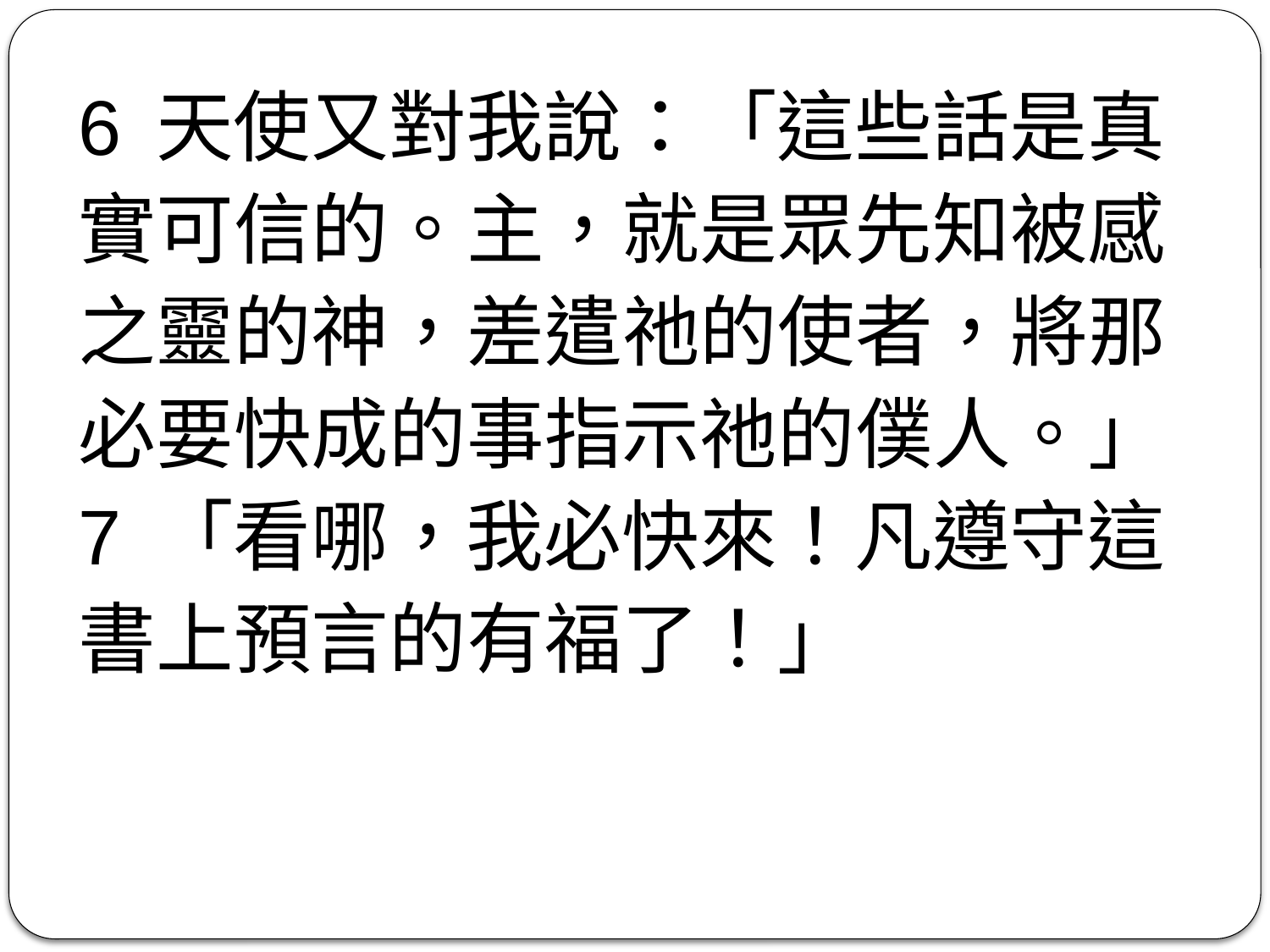

6 天使又對我說：「這些話是真實可信的。主，就是眾先知被感之靈的神，差遣祂的使者，將那必要快成的事指示祂的僕人。」 7 「看哪，我必快來！凡遵守這書上預言的有福了！」